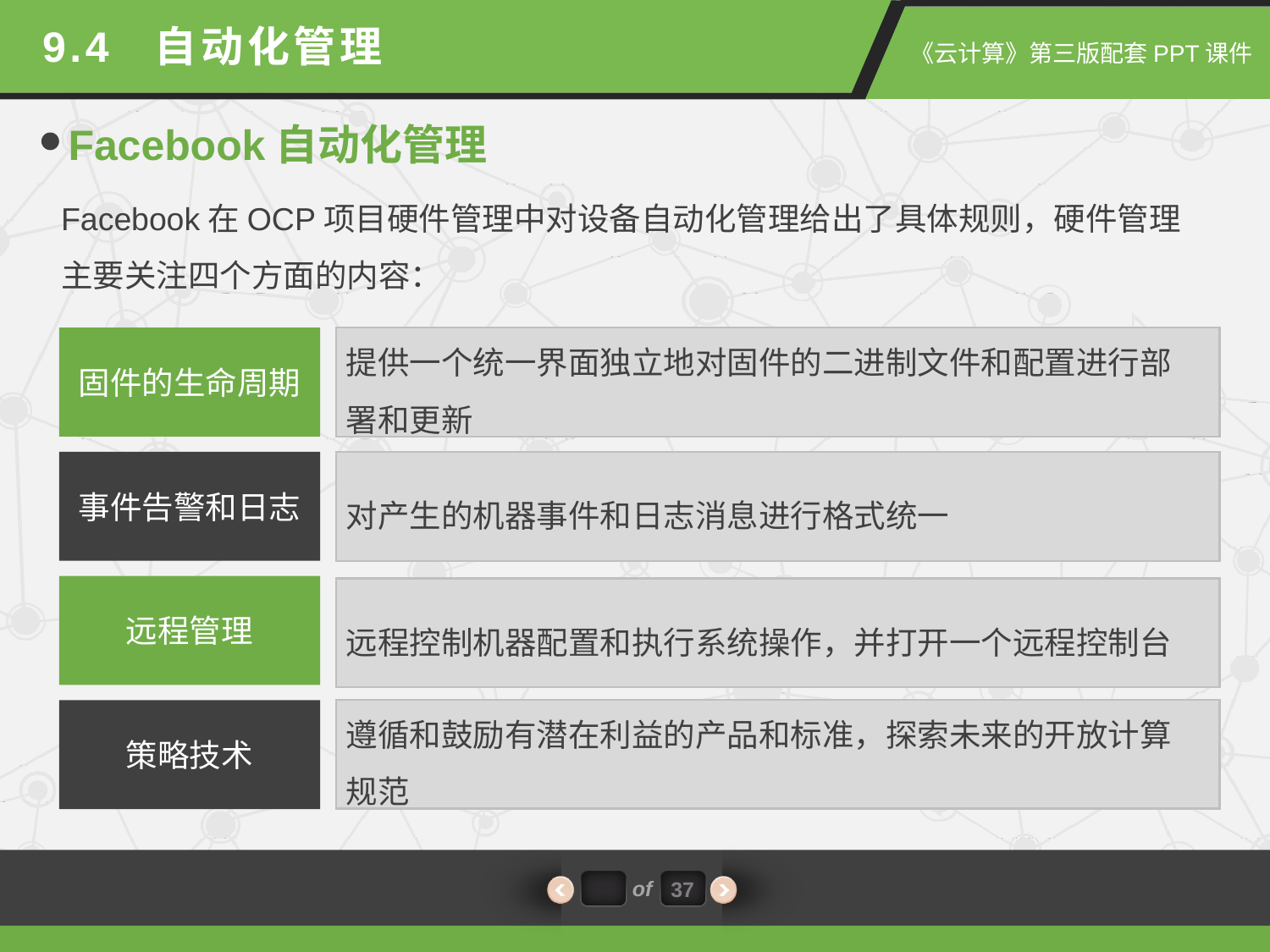

9.4  自动化管理
Facebook自动化管理

Facebook在OCP项目硬件管理中对设备自动化管理给出了具体规则，硬件管理主要关注四个方面的内容：
提供一个统一界面独立地对固件的二进制文件和配置进行部署和更新
固件的生命周期

事件告警和日志

对产生的机器事件和日志消息进行格式统一
远程管理

远程控制机器配置和执行系统操作，并打开一个远程控制台
遵循和鼓励有潜在利益的产品和标准，探索未来的开放计算规范

策略技术
16